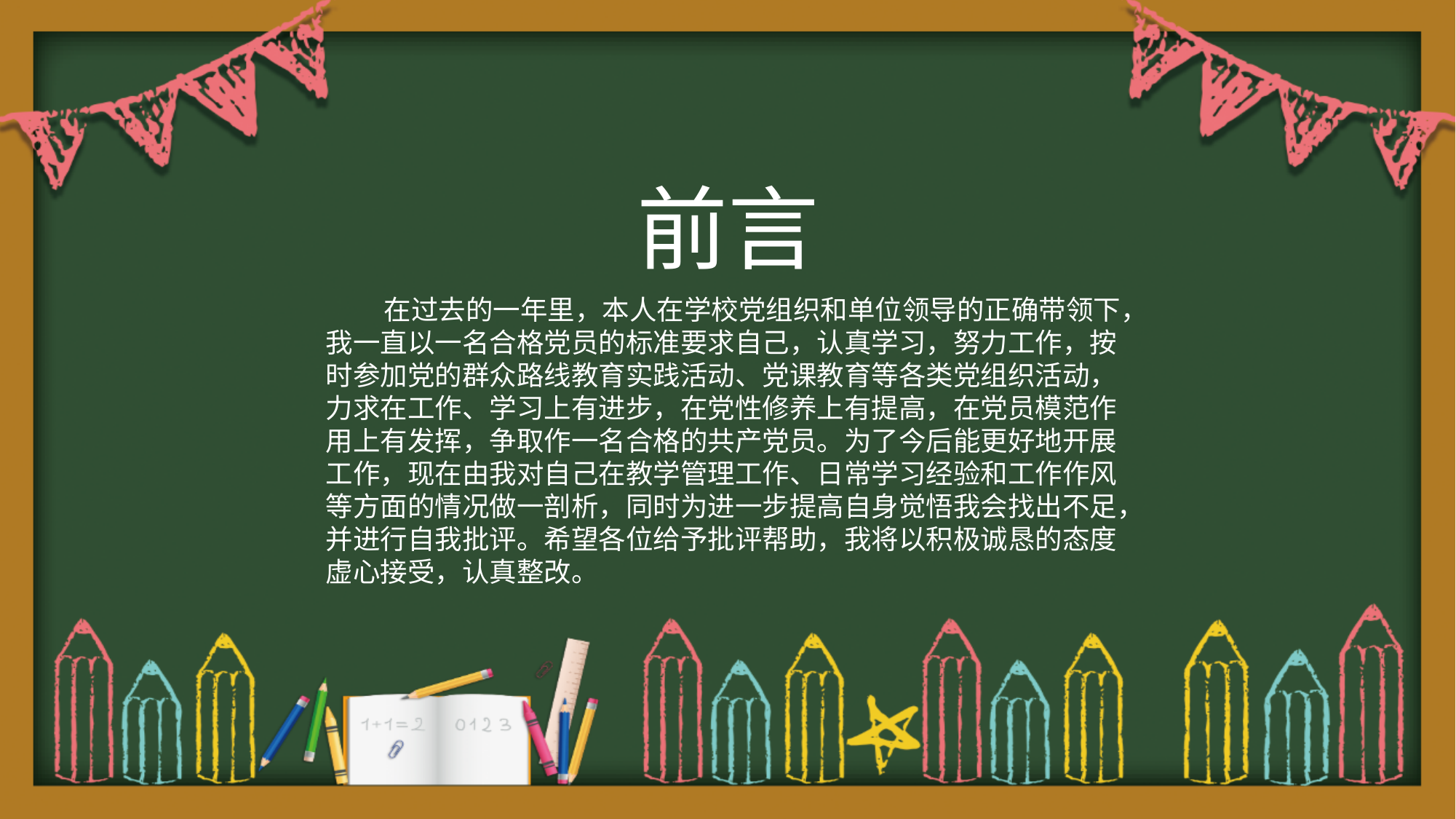

前言
 在过去的一年里，本人在学校党组织和单位领导的正确带领下，我一直以一名合格党员的标准要求自己，认真学习，努力工作，按时参加党的群众路线教育实践活动、党课教育等各类党组织活动，力求在工作、学习上有进步，在党性修养上有提高，在党员模范作用上有发挥，争取作一名合格的共产党员。为了今后能更好地开展工作，现在由我对自己在教学管理工作、日常学习经验和工作作风等方面的情况做一剖析，同时为进一步提高自身觉悟我会找出不足，并进行自我批评。希望各位给予批评帮助，我将以积极诚恳的态度虚心接受，认真整改。